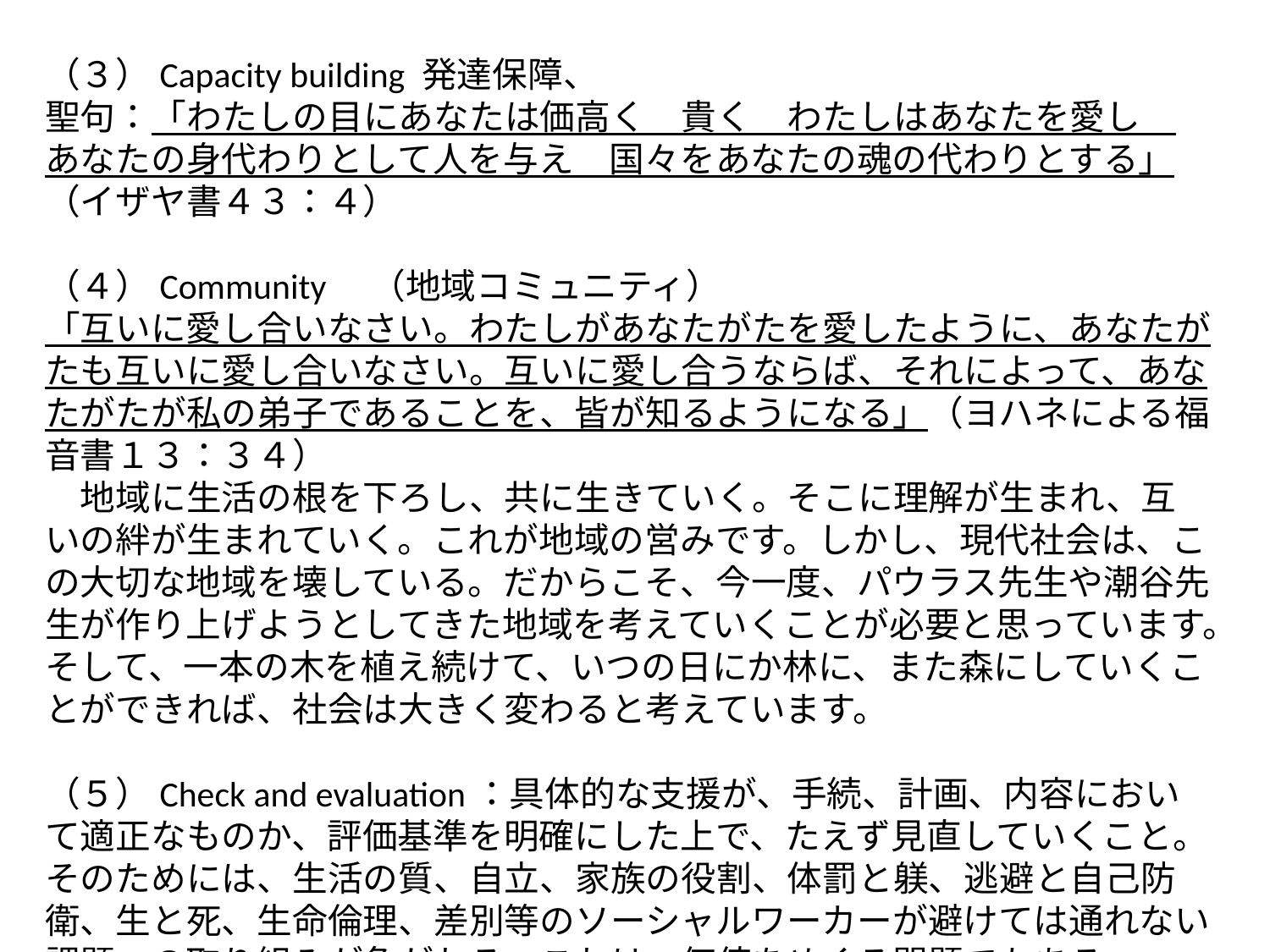

（３）Capacity building 発達保障、
聖句：「わたしの目にあなたは価高く　貴く　わたしはあなたを愛し　あなたの身代わりとして人を与え　国々をあなたの魂の代わりとする」（イザヤ書４３：４）

（４）Community　（地域コミュニティ）
「互いに愛し合いなさい。わたしがあなたがたを愛したように、あなたがたも互いに愛し合いなさい。互いに愛し合うならば、それによって、あなたがたが私の弟子であることを、皆が知るようになる」（ヨハネによる福音書１３：３４）
　地域に生活の根を下ろし、共に生きていく。そこに理解が生まれ、互いの絆が生まれていく。これが地域の営みです。しかし、現代社会は、この大切な地域を壊している。だからこそ、今一度、パウラス先生や潮谷先生が作り上げようとしてきた地域を考えていくことが必要と思っています。そして、一本の木を植え続けて、いつの日にか林に、また森にしていくことができれば、社会は大きく変わると考えています。

（５）Check and evaluation：具体的な支援が、手続、計画、内容において適正なものか、評価基準を明確にした上で、たえず見直していくこと。そのためには、生活の質、自立、家族の役割、体罰と躾、逃避と自己防衛、生と死、生命倫理、差別等のソーシャルワーカーが避けては通れない課題への取り組みが急がれる。これは、価値をめぐる問題でもある。